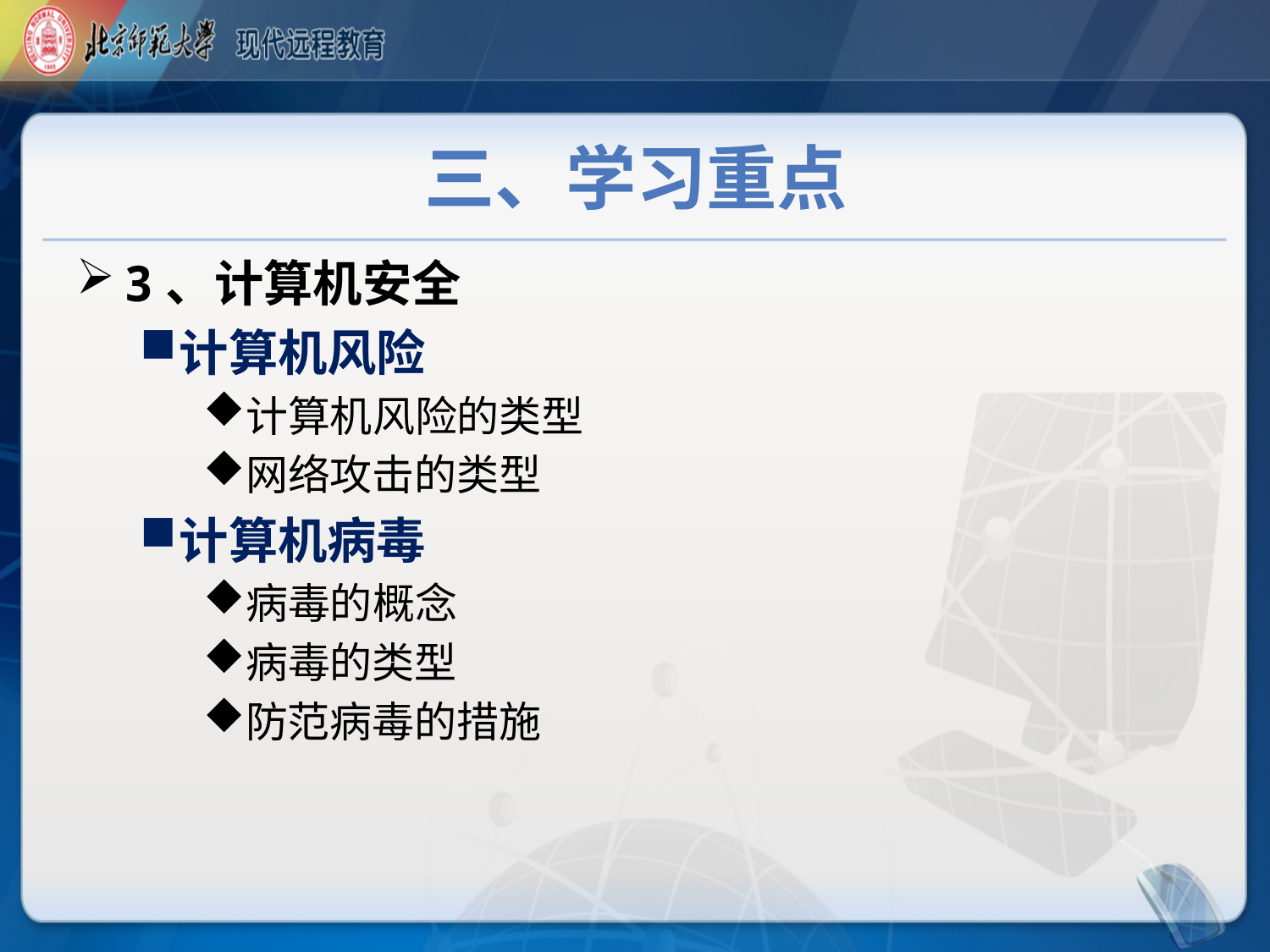

# 三、学习重点
3、计算机安全
计算机风险
计算机风险的类型
网络攻击的类型
计算机病毒
病毒的概念
病毒的类型
防范病毒的措施